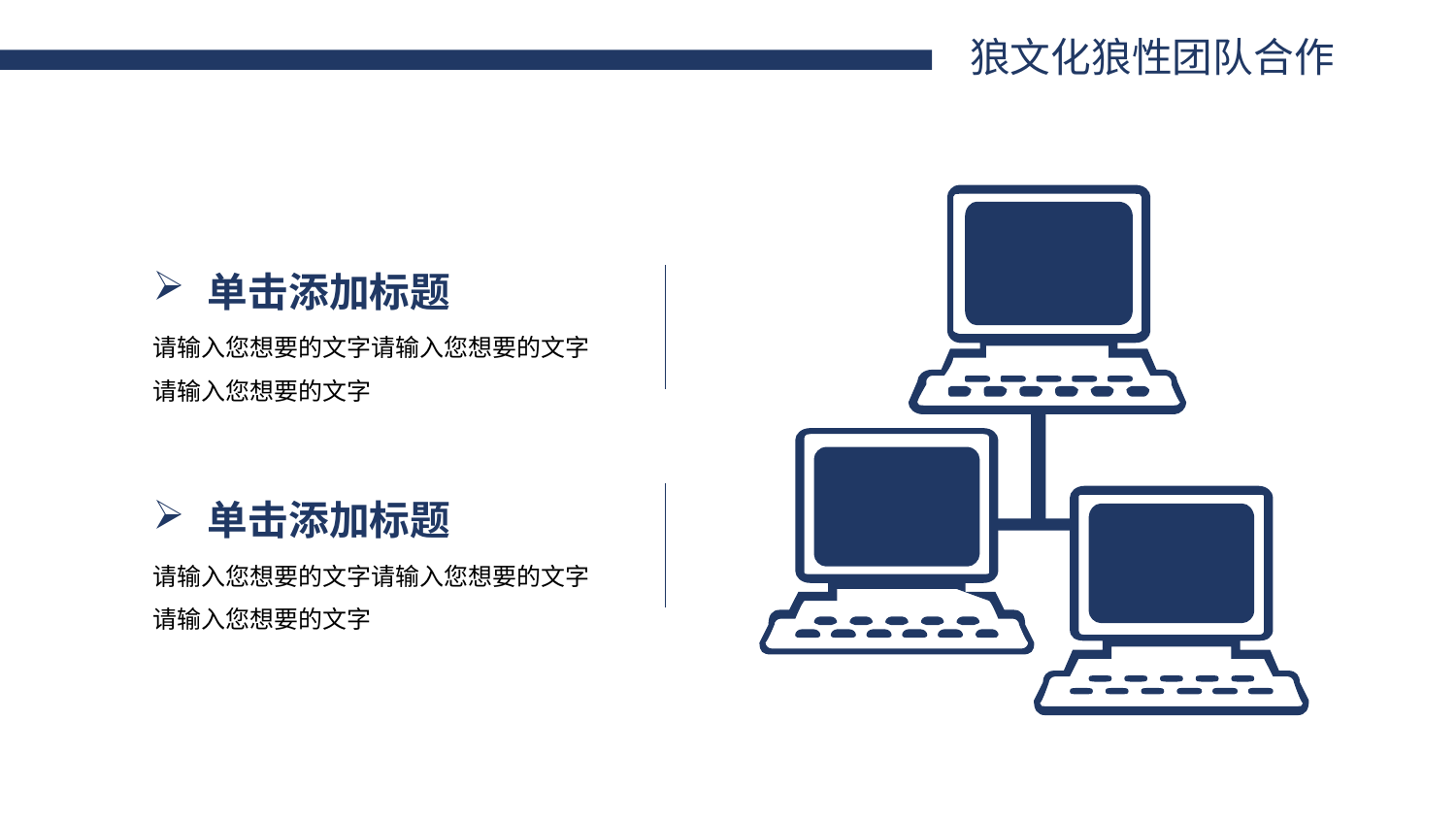

狼文化狼性团队合作

单击添加标题
请输入您想要的文字请输入您想要的文字请输入您想要的文字
单击添加标题
请输入您想要的文字请输入您想要的文字请输入您想要的文字